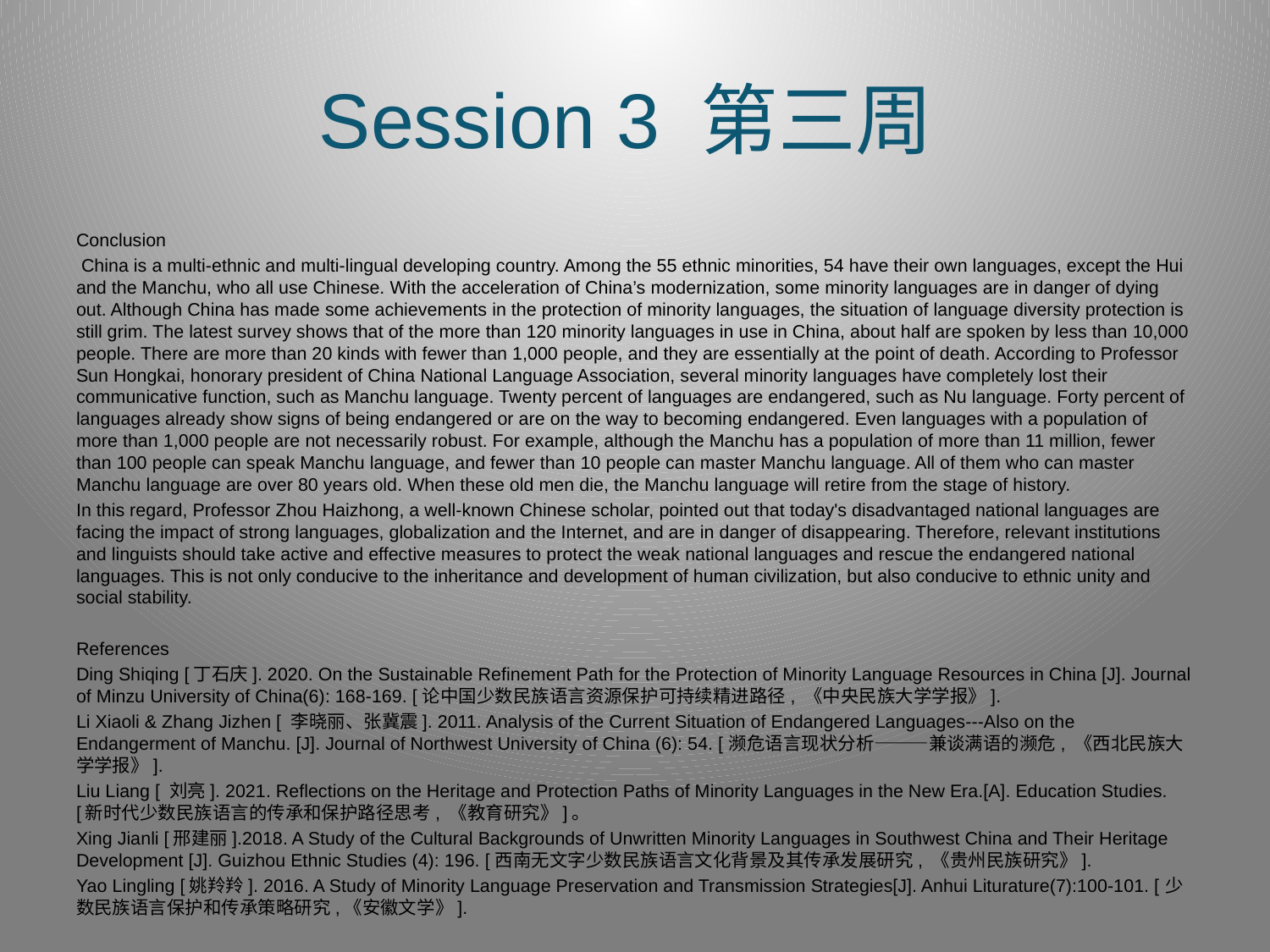

# Session 3 第三周
Conclusion
 China is a multi-ethnic and multi-lingual developing country. Among the 55 ethnic minorities, 54 have their own languages, except the Hui and the Manchu, who all use Chinese. With the acceleration of China’s modernization, some minority languages are in danger of dying out. Although China has made some achievements in the protection of minority languages, the situation of language diversity protection is still grim. The latest survey shows that of the more than 120 minority languages in use in China, about half are spoken by less than 10,000 people. There are more than 20 kinds with fewer than 1,000 people, and they are essentially at the point of death. According to Professor Sun Hongkai, honorary president of China National Language Association, several minority languages have completely lost their communicative function, such as Manchu language. Twenty percent of languages are endangered, such as Nu language. Forty percent of languages already show signs of being endangered or are on the way to becoming endangered. Even languages with a population of more than 1,000 people are not necessarily robust. For example, although the Manchu has a population of more than 11 million, fewer than 100 people can speak Manchu language, and fewer than 10 people can master Manchu language. All of them who can master Manchu language are over 80 years old. When these old men die, the Manchu language will retire from the stage of history.
In this regard, Professor Zhou Haizhong, a well-known Chinese scholar, pointed out that today's disadvantaged national languages are facing the impact of strong languages, globalization and the Internet, and are in danger of disappearing. Therefore, relevant institutions and linguists should take active and effective measures to protect the weak national languages and rescue the endangered national languages. This is not only conducive to the inheritance and development of human civilization, but also conducive to ethnic unity and social stability.

References
Ding Shiqing [丁石庆]. 2020. On the Sustainable Refinement Path for the Protection of Minority Language Resources in China [J]. Journal of Minzu University of China(6): 168-169. [论中国少数民族语言资源保护可持续精进路径, 《中央民族大学学报》].
Li Xiaoli & Zhang Jizhen [ 李晓丽、张冀震]. 2011. Analysis of the Current Situation of Endangered Languages---Also on the Endangerment of Manchu. [J]. Journal of Northwest University of China (6): 54. [濒危语言现状分析———兼谈满语的濒危, 《西北民族大学学报》].
Liu Liang [ 刘亮]. 2021. Reflections on the Heritage and Protection Paths of Minority Languages in the New Era.[A]. Education Studies. [新时代少数民族语言的传承和保护路径思考, 《教育研究》]。
Xing Jianli [邢建丽].2018. A Study of the Cultural Backgrounds of Unwritten Minority Languages in Southwest China and Their Heritage Development [J]. Guizhou Ethnic Studies (4): 196. [西南无文字少数民族语言文化背景及其传承发展研究, 《贵州民族研究》].
Yao Lingling [姚羚羚]. 2016. A Study of Minority Language Preservation and Transmission Strategies[J]. Anhui Liturature(7):100-101. [少数民族语言保护和传承策略研究,《安徽文学》].